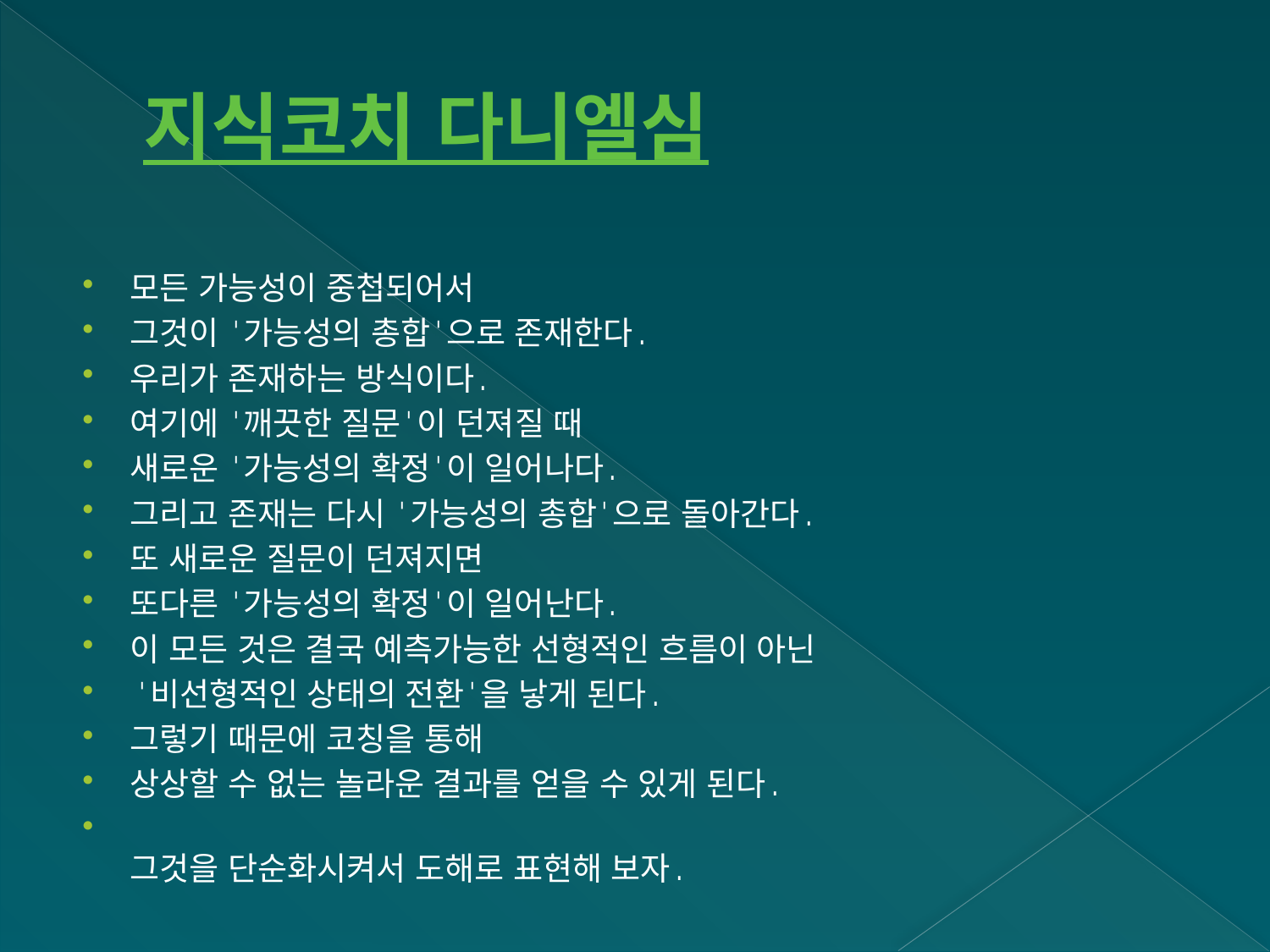

# 지식코치 다니엘심
모든 가능성이 중첩되어서
그것이 '가능성의 총합'으로 존재한다.
우리가 존재하는 방식이다.
여기에 '깨끗한 질문'이 던져질 때
새로운 '가능성의 확정'이 일어나다.
그리고 존재는 다시 '가능성의 총합'으로 돌아간다.
또 새로운 질문이 던져지면
또다른 '가능성의 확정'이 일어난다.
이 모든 것은 결국 예측가능한 선형적인 흐름이 아닌
 '비선형적인 상태의 전환'을 낳게 된다.
그렇기 때문에 코칭을 통해
상상할 수 없는 놀라운 결과를 얻을 수 있게 된다.
그것을 단순화시켜서 도해로 표현해 보자.